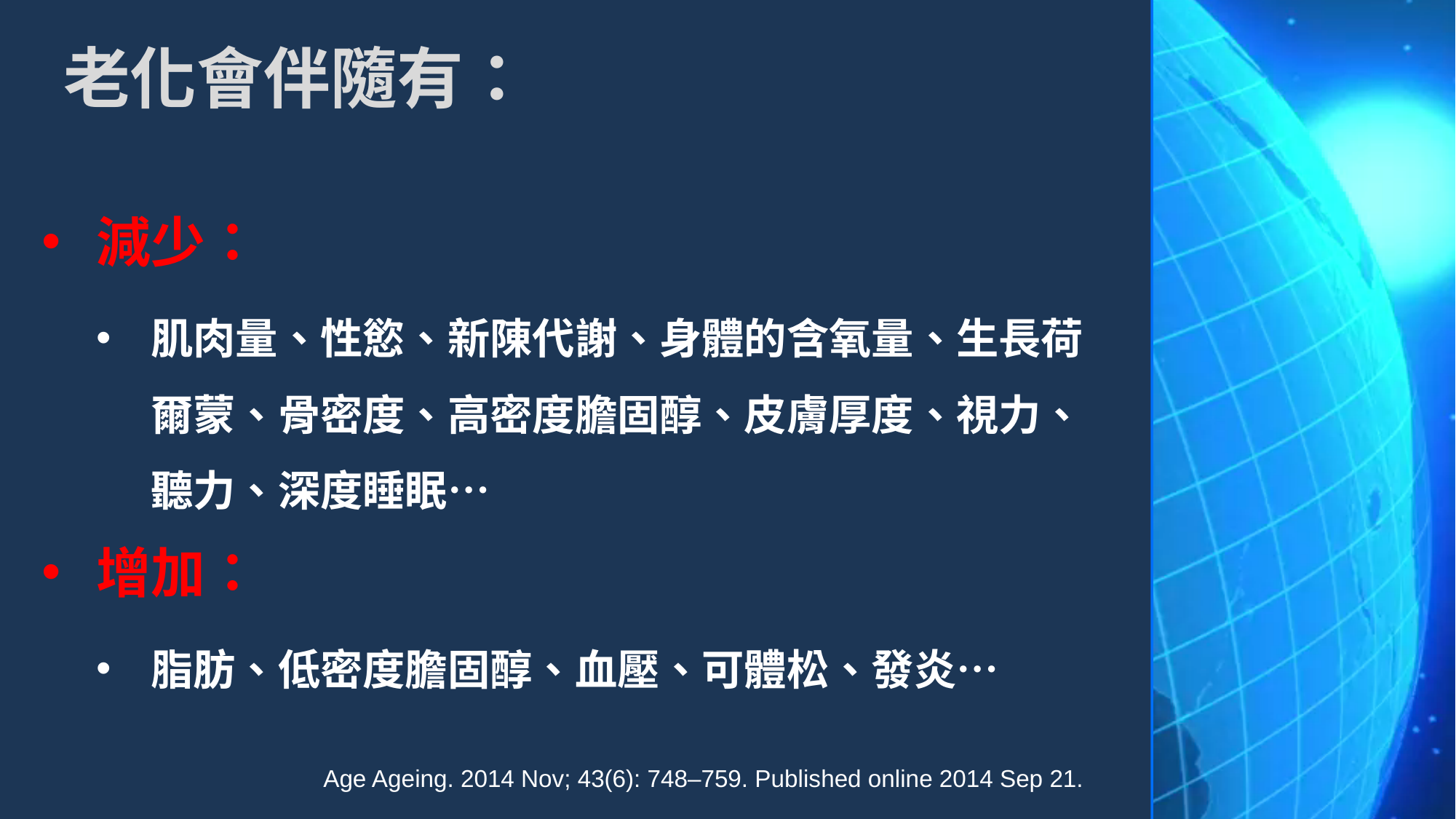

# 老化會伴隨有：
減少：
肌肉量、性慾、新陳代謝、身體的含氧量、生長荷爾蒙、骨密度、高密度膽固醇、皮膚厚度、視力、聽力、深度睡眠…
增加：
脂肪、低密度膽固醇、血壓、可體松、發炎…
Age Ageing. 2014 Nov; 43(6): 748–759. Published online 2014 Sep 21.